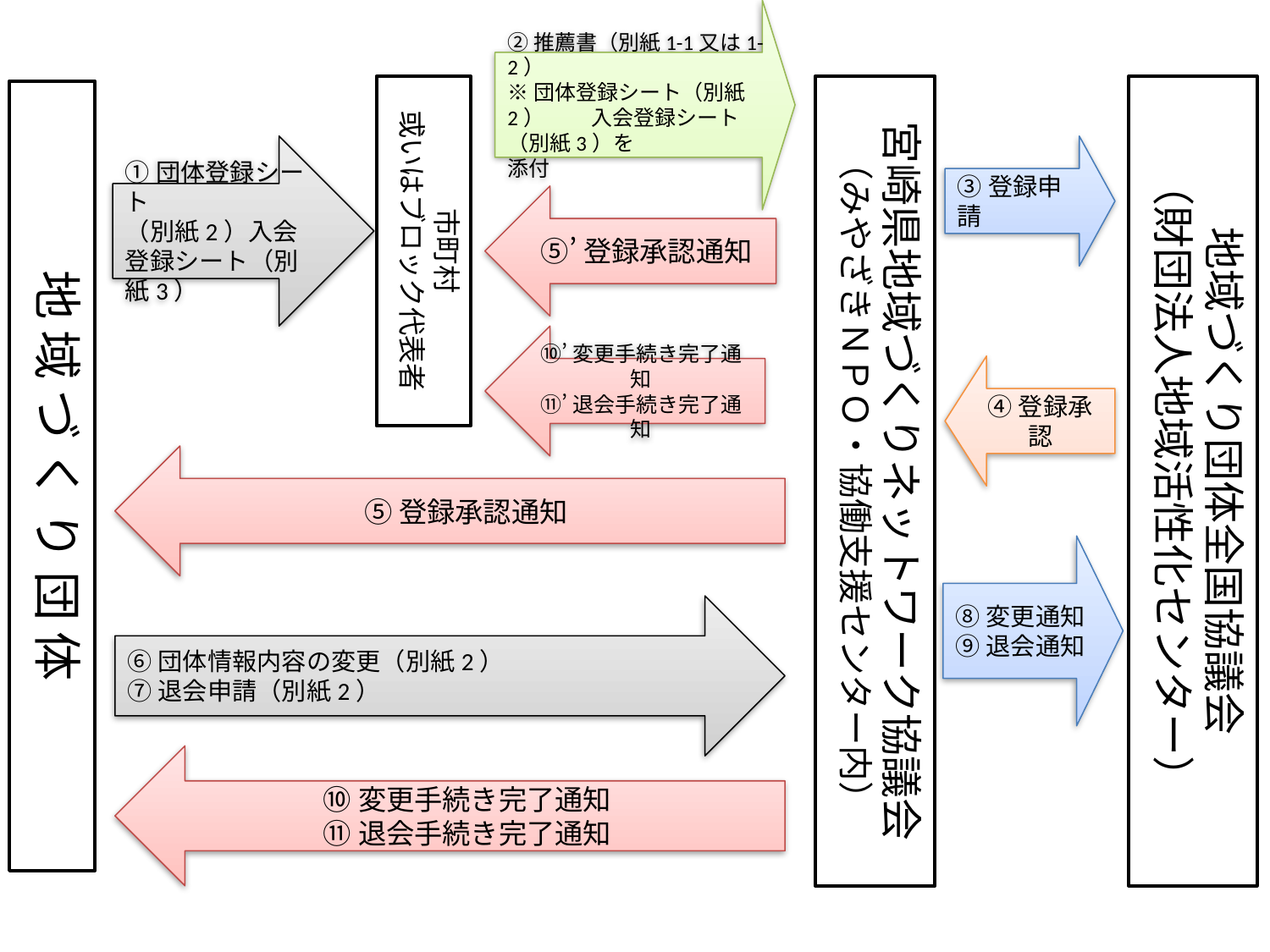

②推薦書（別紙1-1又は1-2）
※団体登録シート（別紙2）　　 入会登録シート（別紙3）を
添付
市町村
或いはブロック代表者
宮崎県地域づくりネットワーク協議会
（みやざきＮＰＯ・協働支援センター内）
地域づくり団体全国協議会
（財団法人地域活性化センター）
地 域 づ く り 団 体
①団体登録シート
（別紙2）入会登録シート（別紙3）
③登録申請
⑤’登録承認通知
⑩’変更手続き完了通知
⑪’退会手続き完了通知
④登録承認
⑤登録承認通知
⑧変更通知
⑨退会通知
⑥団体情報内容の変更（別紙2）
⑦退会申請（別紙2）
⑩変更手続き完了通知
⑪退会手続き完了通知